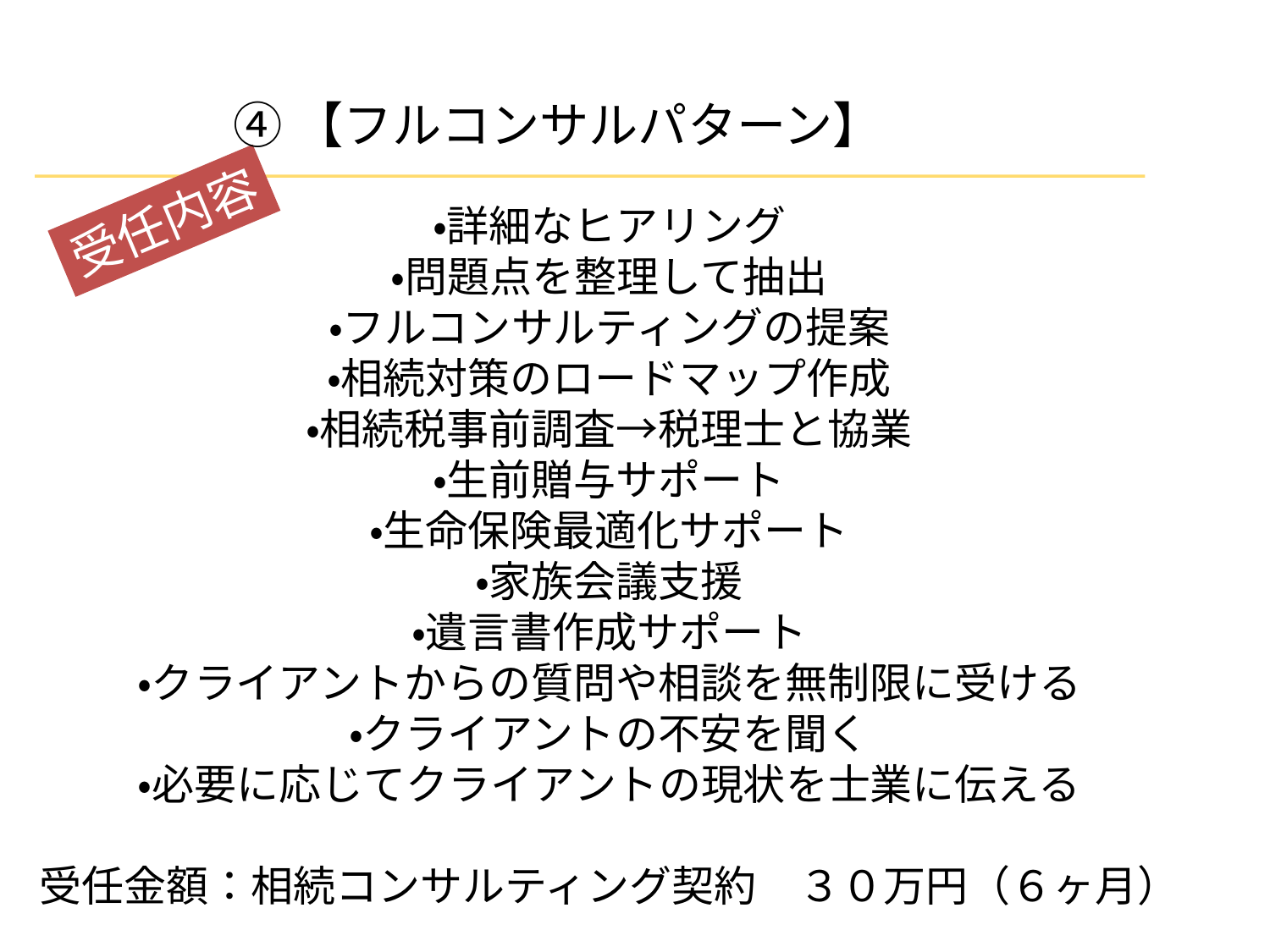

④【フルコンサルパターン】
受任内容
・詳細なヒアリング
・問題点を整理して抽出
・フルコンサルティングの提案
・相続対策のロードマップ作成
・相続税事前調査→税理士と協業
・生前贈与サポート
・生命保険最適化サポート
・家族会議支援
・遺言書作成サポート
・クライアントからの質問や相談を無制限に受ける
・クライアントの不安を聞く
・必要に応じてクライアントの現状を士業に伝える

受任金額：相続コンサルティング契約　３０万円（６ヶ月）